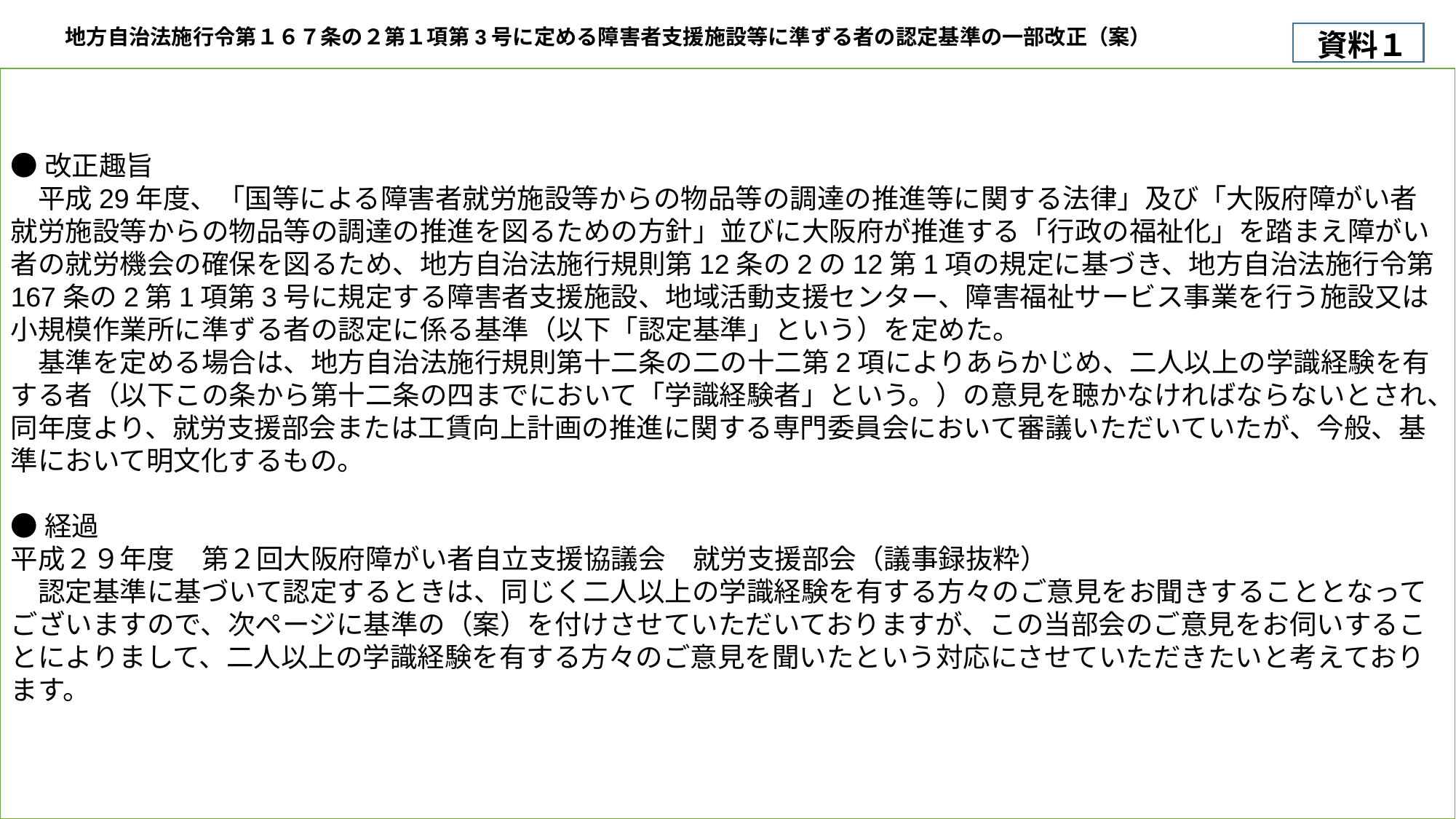

地方自治法施行令第１６７条の２第１項第3号に定める障害者支援施設等に準ずる者の認定基準の一部改正（案）
資料１

●改正趣旨
　平成29年度、「国等による障害者就労施設等からの物品等の調達の推進等に関する法律」及び「大阪府障がい者就労施設等からの物品等の調達の推進を図るための方針」並びに大阪府が推進する「行政の福祉化」を踏まえ障がい者の就労機会の確保を図るため、地方自治法施行規則第12条の2の12第1項の規定に基づき、地方自治法施行令第167条の2第1項第3号に規定する障害者支援施設、地域活動支援センター、障害福祉サービス事業を行う施設又は小規模作業所に準ずる者の認定に係る基準（以下「認定基準」という）を定めた。
　基準を定める場合は、地方自治法施行規則第十二条の二の十二第2項によりあらかじめ、二人以上の学識経験を有する者（以下この条から第十二条の四までにおいて「学識経験者」という。）の意見を聴かなければならないとされ、同年度より、就労支援部会または工賃向上計画の推進に関する専門委員会において審議いただいていたが、今般、基準において明文化するもの。

●経過
平成２９年度　第２回大阪府障がい者自立支援協議会　就労支援部会（議事録抜粋）
　認定基準に基づいて認定するときは、同じく二人以上の学識経験を有する方々のご意見をお聞きすることとなってございますので、次ページに基準の（案）を付けさせていただいておりますが、この当部会のご意見をお伺いすることによりまして、二人以上の学識経験を有する方々のご意見を聞いたという対応にさせていただきたいと考えております。